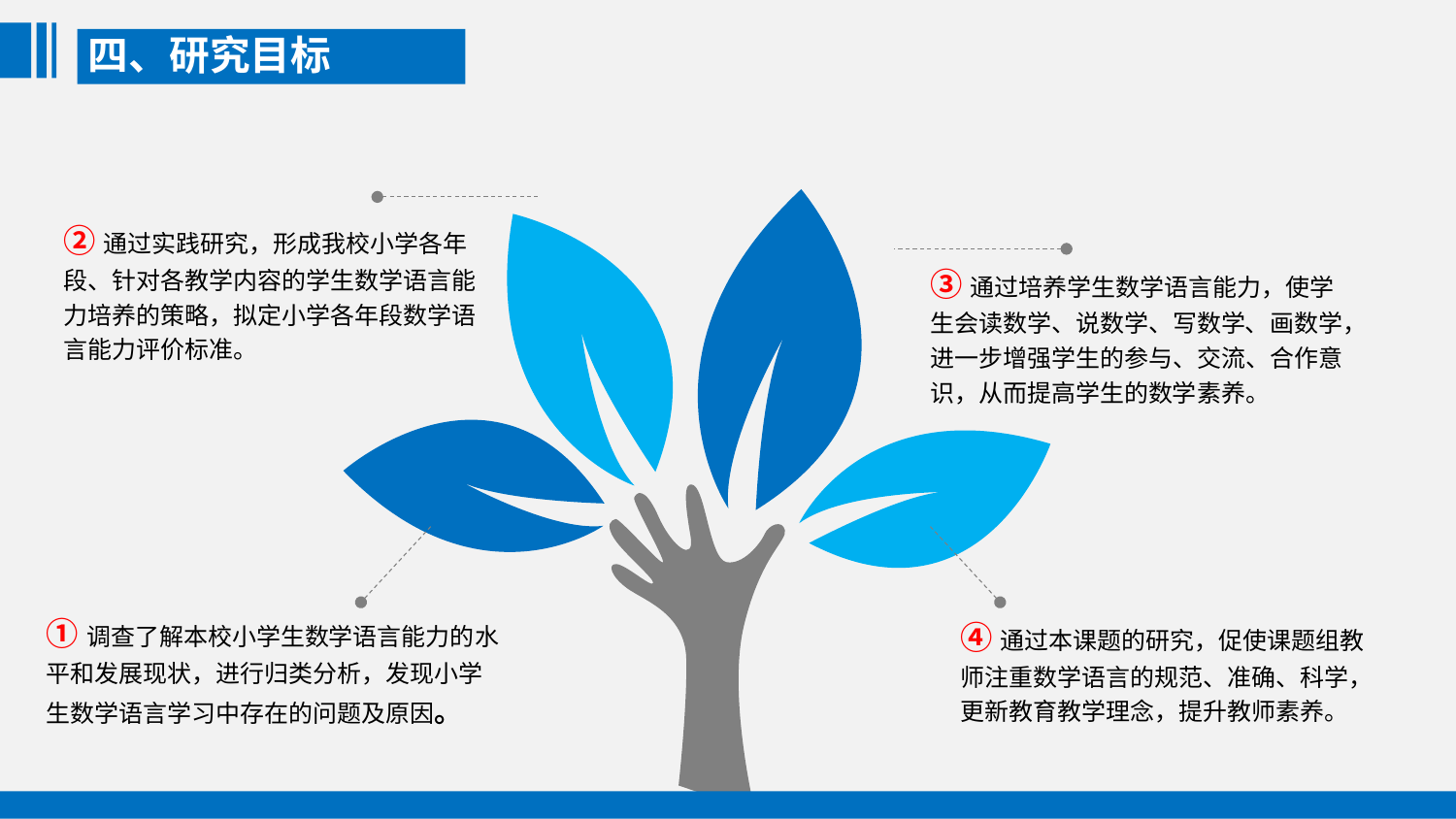

四、研究目标

②通过实践研究，形成我校小学各年段、针对各教学内容的学生数学语言能力培养的策略，拟定小学各年段数学语言能力评价标准。

③通过培养学生数学语言能力，使学生会读数学、说数学、写数学、画数学，进一步增强学生的参与、交流、合作意识，从而提高学生的数学素养。

①调查了解本校小学生数学语言能力的水平和发展现状，进行归类分析，发现小学生数学语言学习中存在的问题及原因。

④通过本课题的研究，促使课题组教师注重数学语言的规范、准确、科学，更新教育教学理念，提升教师素养。